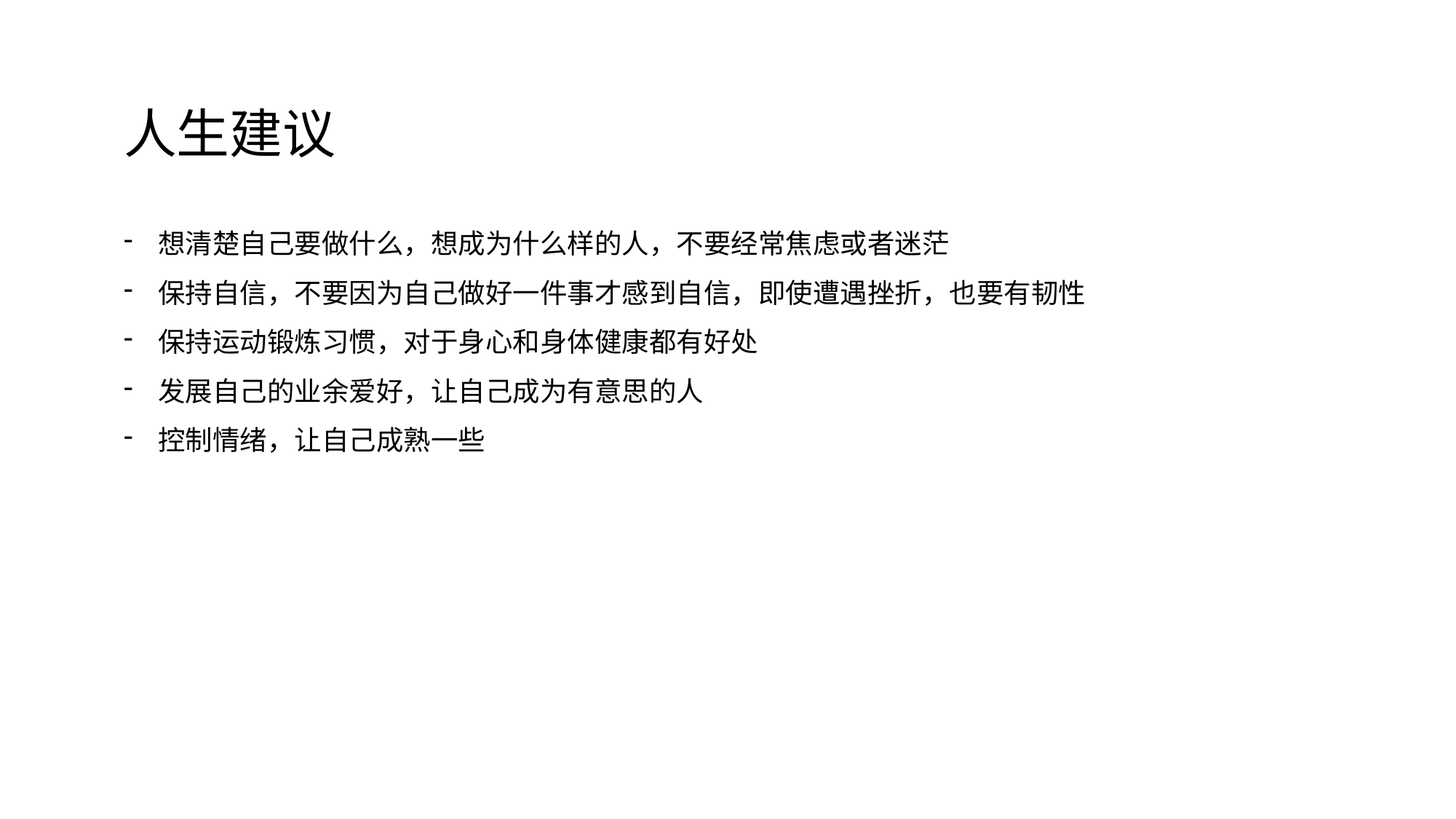

人生建议
想清楚自己要做什么，想成为什么样的人，不要经常焦虑或者迷茫
保持自信，不要因为自己做好一件事才感到自信，即使遭遇挫折，也要有韧性
保持运动锻炼习惯，对于身心和身体健康都有好处
发展自己的业余爱好，让自己成为有意思的人
控制情绪，让自己成熟一些